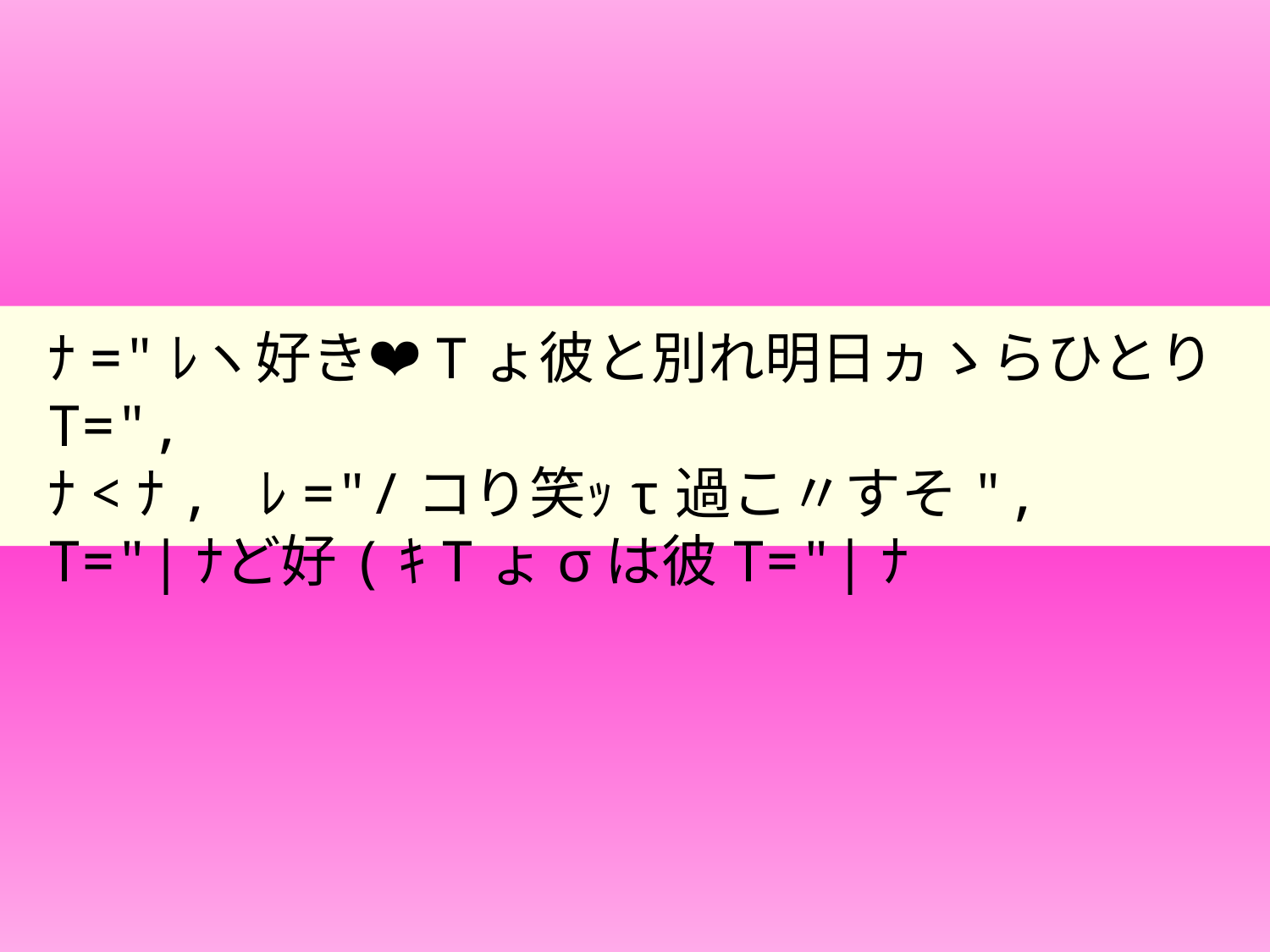

ﾅ="ﾚヽ好き❤Tょ彼と別れ明日ヵゝらひとりT=",
ﾅ<ﾅ, ﾚ="/コり笑ｯτ過こ〃すそ",
T="|ﾅど好(ｷTょσは彼T="|ﾅ